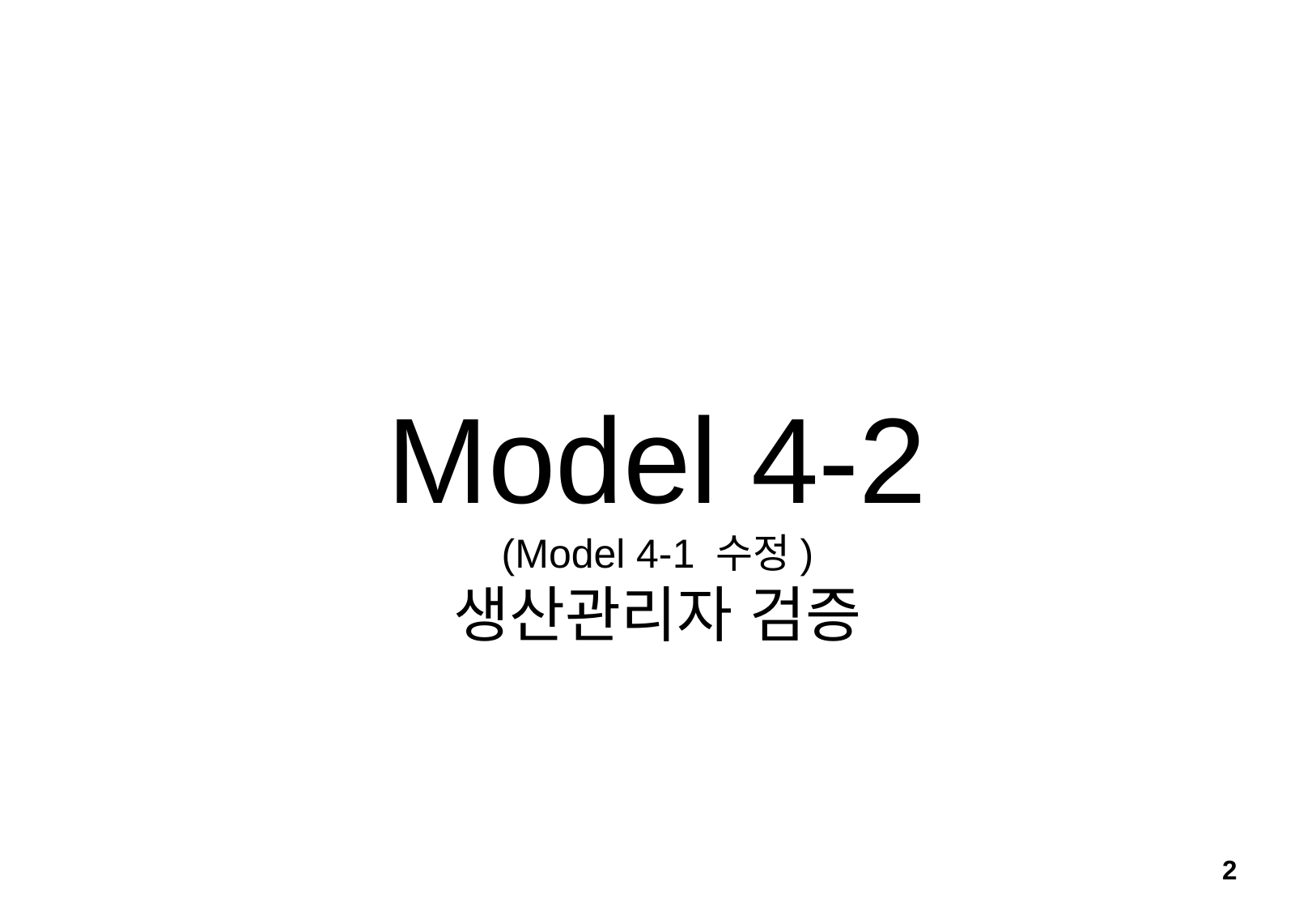

Model 4-2
(Model 4-1 수정)
생산관리자 검증
2